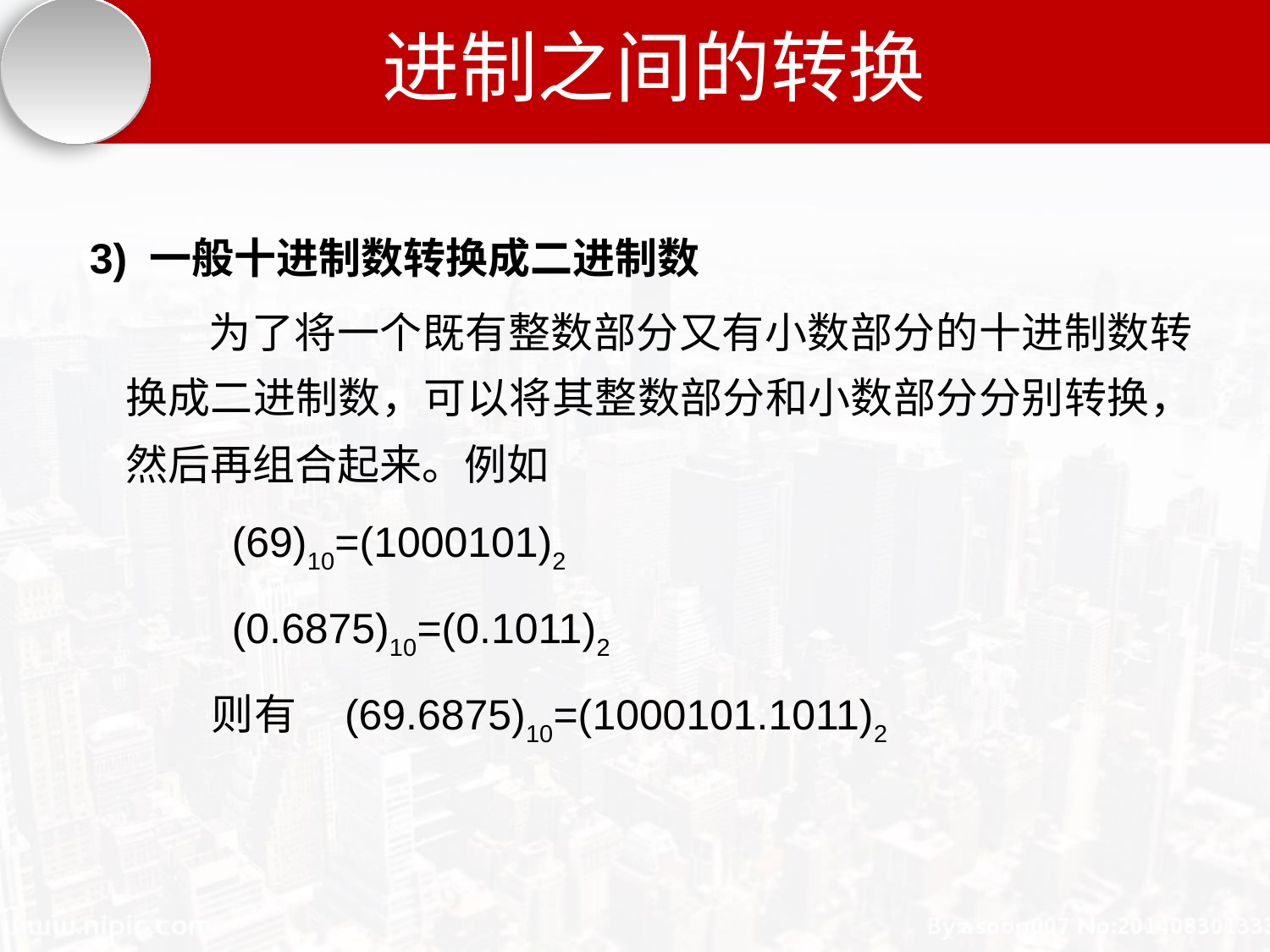

# 进制之间的转换
 3) 一般十进制数转换成二进制数
            为了将一个既有整数部分又有小数部分的十进制数转换成二进制数，可以将其整数部分和小数部分分别转换，然后再组合起来。例如
             (69)10=(1000101)2
             (0.6875)10=(0.1011)2
             则有    (69.6875)10=(1000101.1011)2
38